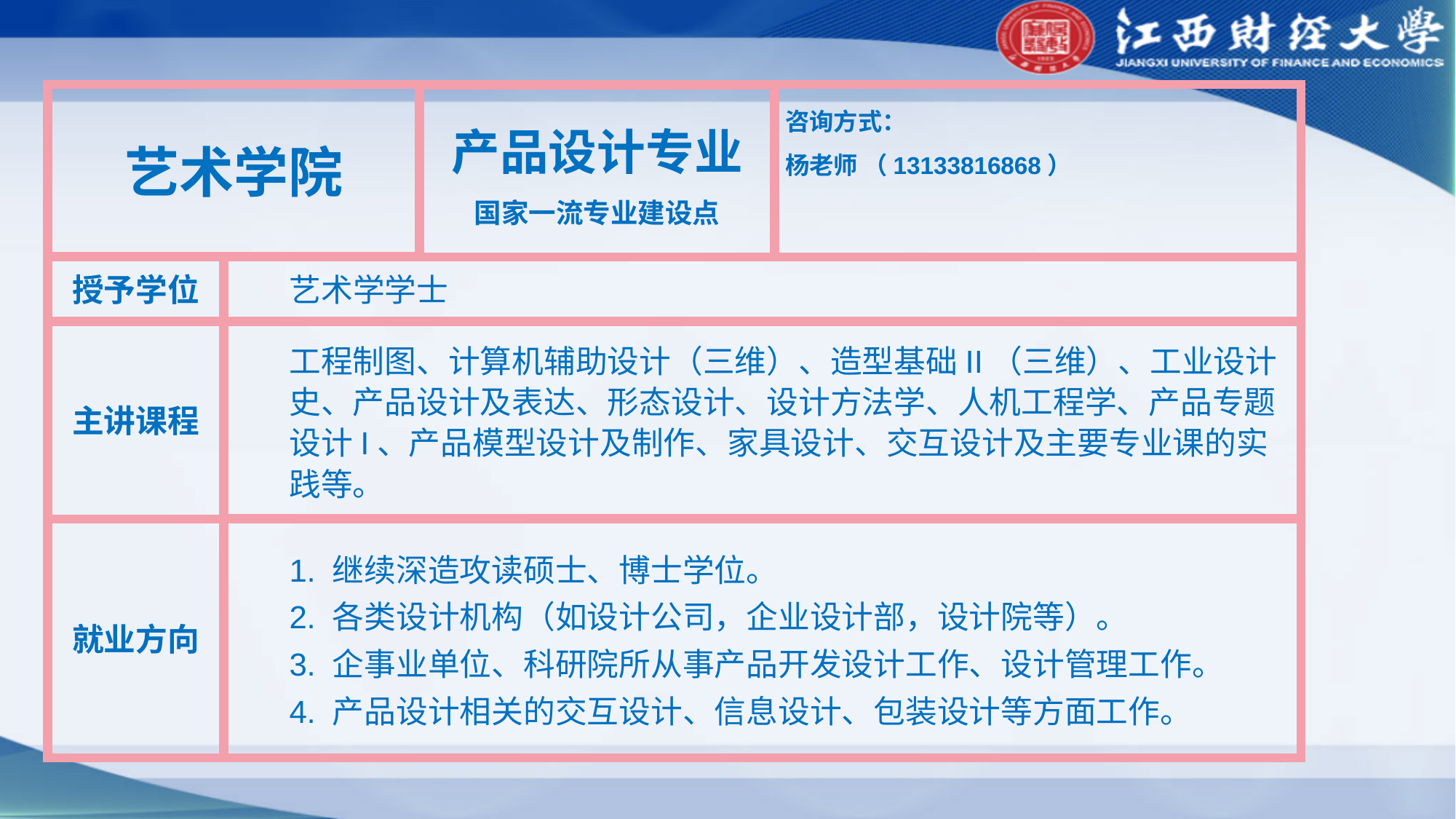

艺术学院

产品设计专业
国家一流专业建设点
咨询方式：
杨老师 （13133816868）
授予学位
艺术学学士
主讲课程
工程制图、计算机辅助设计（三维）、造型基础II（三维）、工业设计史、产品设计及表达、形态设计、设计方法学、人机工程学、产品专题设计I、产品模型设计及制作、家具设计、交互设计及主要专业课的实践等。
1. 继续深造攻读硕士、博士学位。
2. 各类设计机构（如设计公司，企业设计部，设计院等）。
3. 企事业单位、科研院所从事产品开发设计工作、设计管理工作。
4. 产品设计相关的交互设计、信息设计、包装设计等方面工作。
就业方向